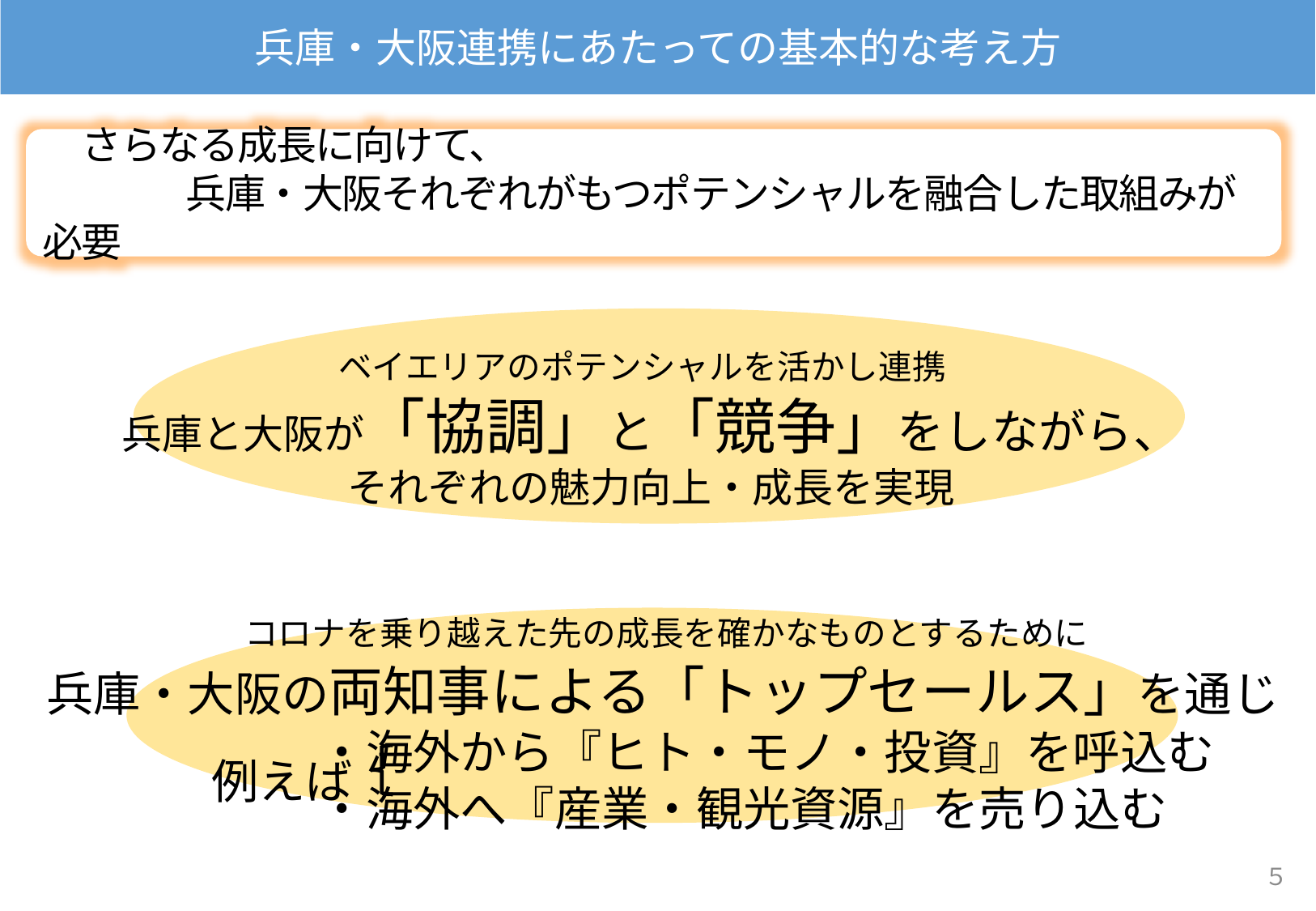

兵庫・大阪連携にあたっての基本的な考え方
　さらなる成長に向けて、
  　　　兵庫・大阪それぞれがもつポテンシャルを融合した取組みが必要

ベイエリアのポテンシャルを活かし連携
兵庫と大阪が「協調」と「競争」をしながら、
それぞれの魅力向上・成長を実現
コロナを乗り越えた先の成長を確かなものとするために

兵庫・大阪の両知事による「トップセールス」を通じ
                          ・海外から『ヒト・モノ・投資』を呼込む
                          ・海外へ『産業・観光資源』を売り込む
例えば

５